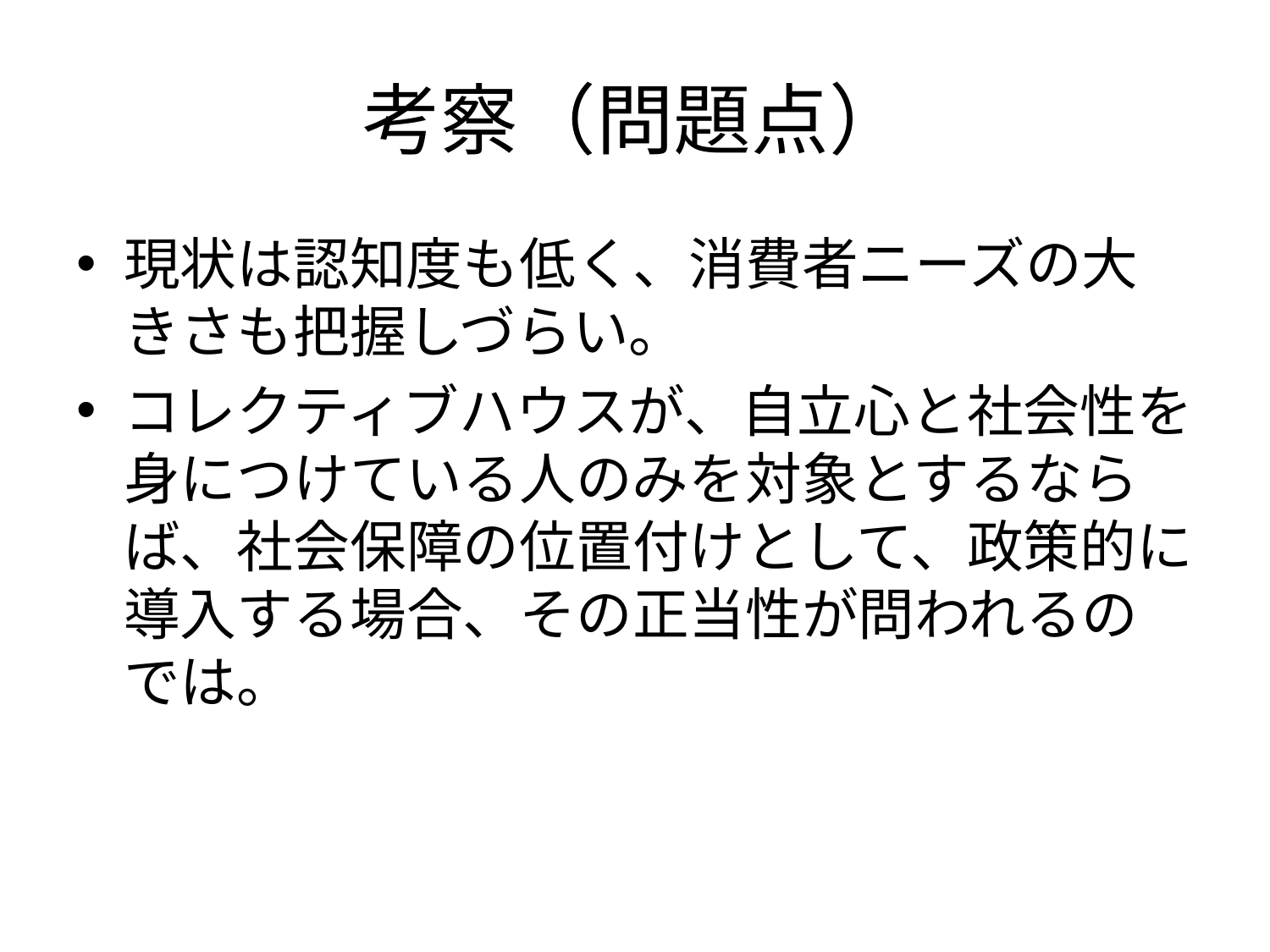

# 考察（問題点）
現状は認知度も低く、消費者ニーズの大きさも把握しづらい。
コレクティブハウスが、自立心と社会性を身につけている人のみを対象とするならば、社会保障の位置付けとして、政策的に導入する場合、その正当性が問われるのでは。